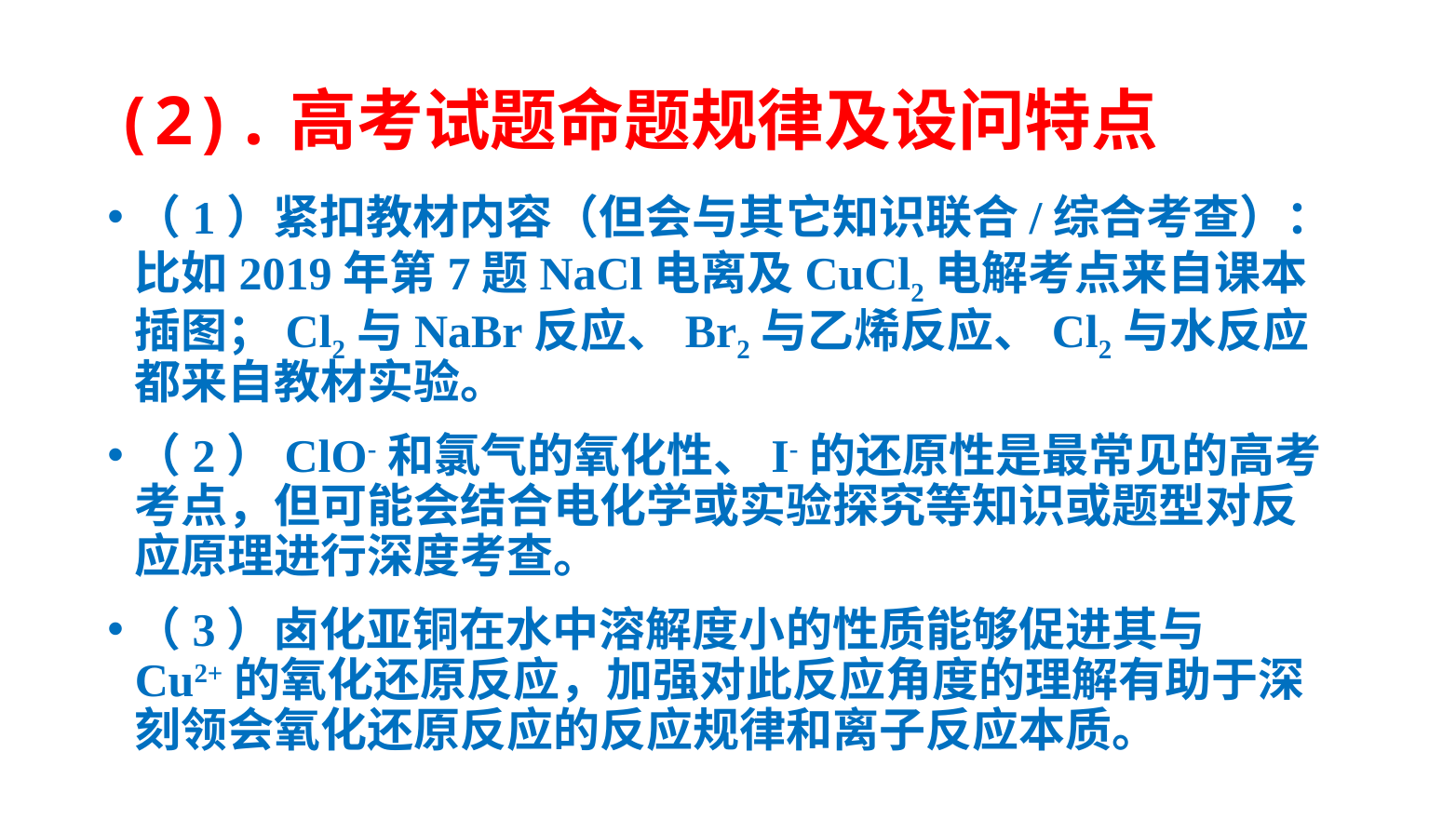

# (2).高考试题命题规律及设问特点
（1）紧扣教材内容（但会与其它知识联合/综合考查）：比如2019年第7题NaCl电离及CuCl2电解考点来自课本插图；Cl2与NaBr反应、Br2与乙烯反应、Cl2与水反应都来自教材实验。
（2）ClO-和氯气的氧化性、I-的还原性是最常见的高考考点，但可能会结合电化学或实验探究等知识或题型对反应原理进行深度考查。
（3）卤化亚铜在水中溶解度小的性质能够促进其与Cu2+的氧化还原反应，加强对此反应角度的理解有助于深刻领会氧化还原反应的反应规律和离子反应本质。